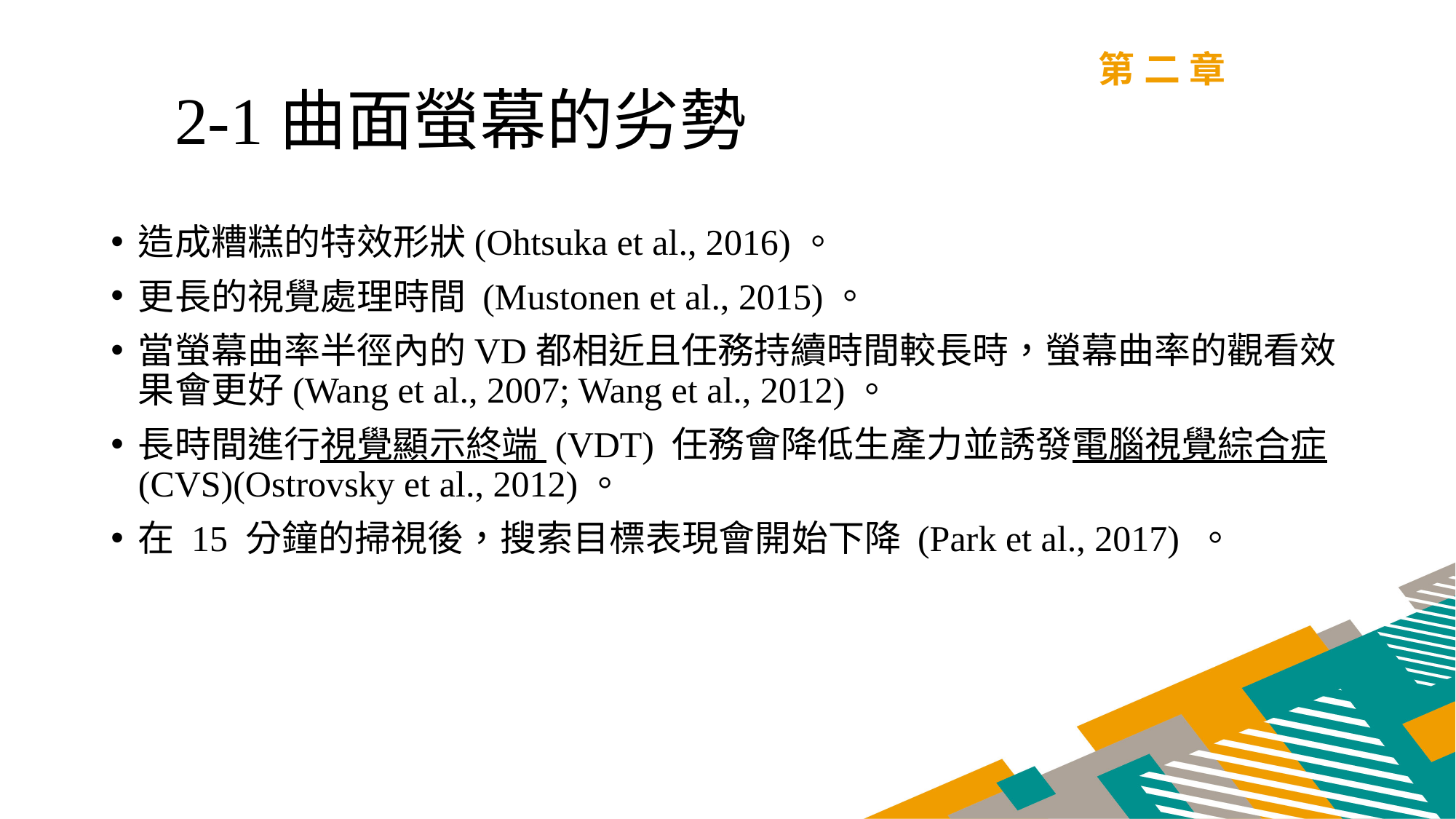

第二章
2-1曲面螢幕的劣勢
造成糟糕的特效形狀(Ohtsuka et al., 2016)。
更長的視覺處理時間 (Mustonen et al., 2015)。
當螢幕曲率半徑內的VD都相近且任務持續時間較長時，螢幕曲率的觀看效果會更好(Wang et al., 2007; Wang et al., 2012)。
長時間進行視覺顯示終端 (VDT) 任務會降低生產力並誘發電腦視覺綜合症 (CVS)(Ostrovsky et al., 2012)。
在 15 分鐘的掃視後，搜索目標表現會開始下降 (Park et al., 2017) 。